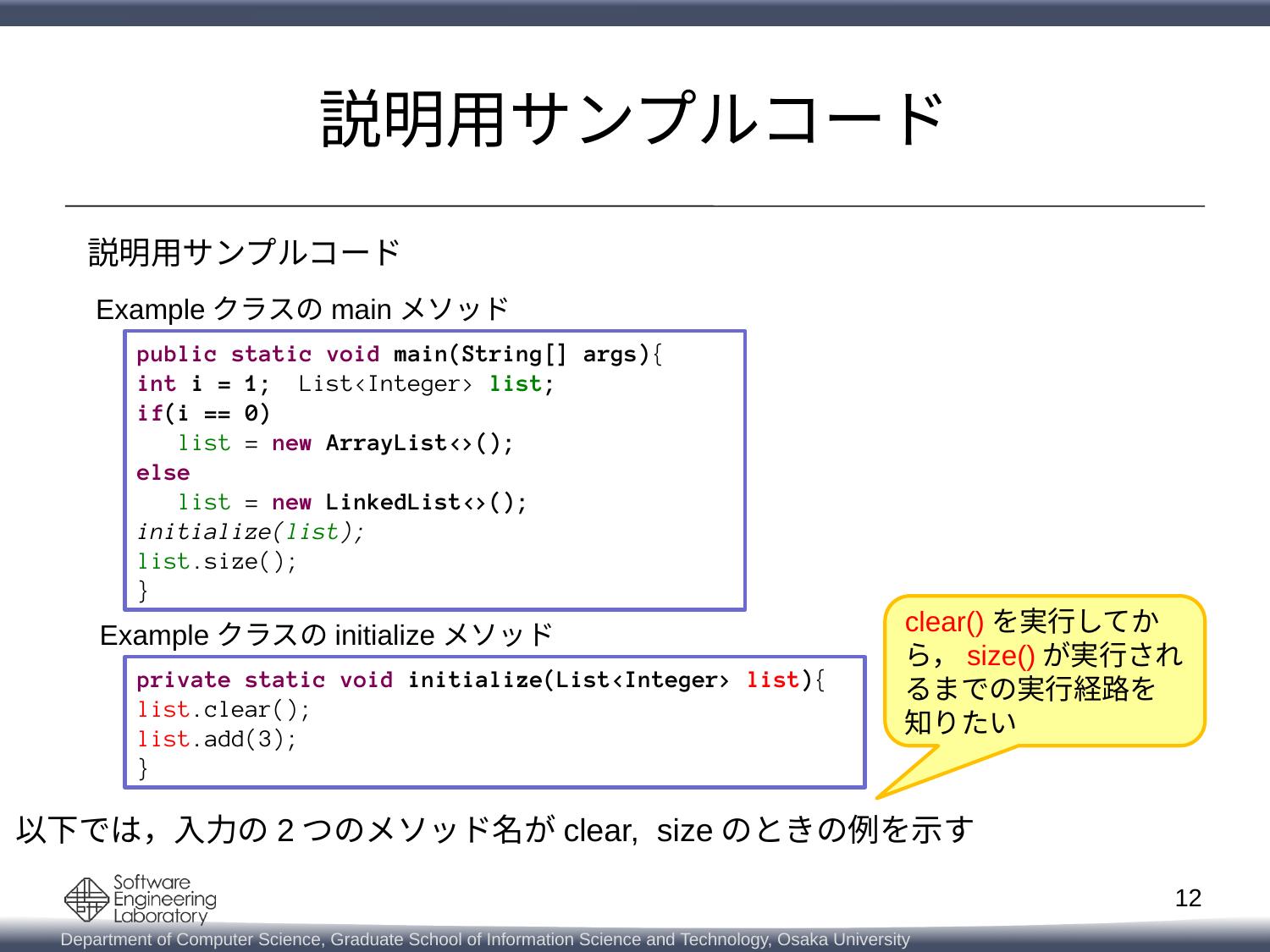

# 説明用サンプルコード
説明用サンプルコード
Exampleクラスのmainメソッド
public static void main(String[] args){
int i = 1;  List<Integer> list;
if(i == 0)
   list = new ArrayList<>();
else
   list = new LinkedList<>();
initialize(list);
list.size();
}
clear()を実行してから，size()が実行されるまでの実行経路を知りたい
Exampleクラスのinitializeメソッド
private static void initialize(List<Integer> list){
list.clear();
list.add(3);
}
以下では，入力の2つのメソッド名がclear,  sizeのときの例を示す
12